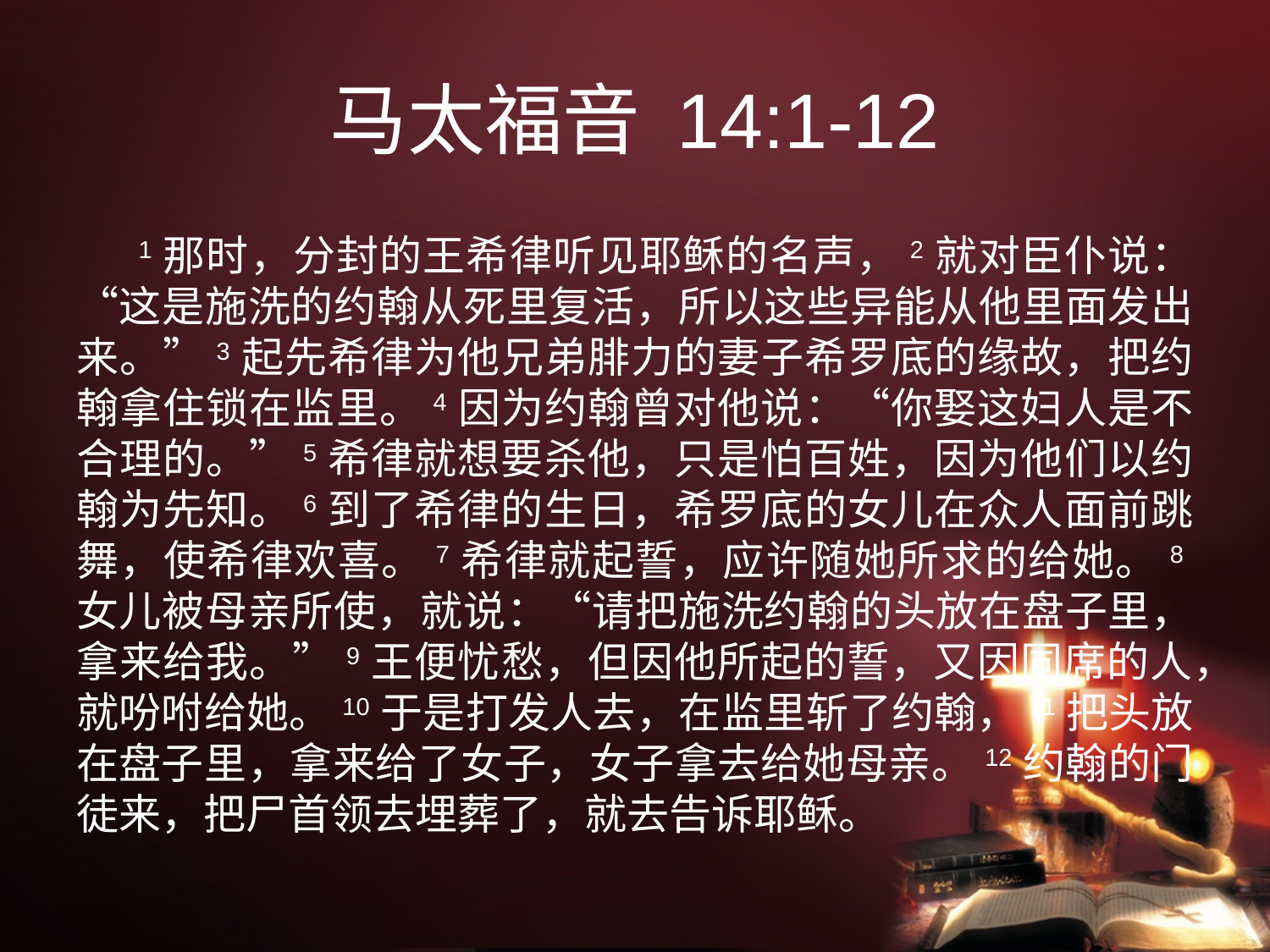

# 马太福音 14:1-12
        1那时，分封的王希律听见耶稣的名声，2就对臣仆说：“这是施洗的约翰从死里复活，所以这些异能从他里面发出来。”3起先希律为他兄弟腓力的妻子希罗底的缘故，把约翰拿住锁在监里。4因为约翰曾对他说：“你娶这妇人是不合理的。”5希律就想要杀他，只是怕百姓，因为他们以约翰为先知。6到了希律的生日，希罗底的女儿在众人面前跳舞，使希律欢喜。7希律就起誓，应许随她所求的给她。8女儿被母亲所使，就说：“请把施洗约翰的头放在盘子里，拿来给我。”9王便忧愁，但因他所起的誓，又因同席的人，就吩咐给她。10于是打发人去，在监里斩了约翰，11把头放在盘子里，拿来给了女子，女子拿去给她母亲。12约翰的门徒来，把尸首领去埋葬了，就去告诉耶稣。